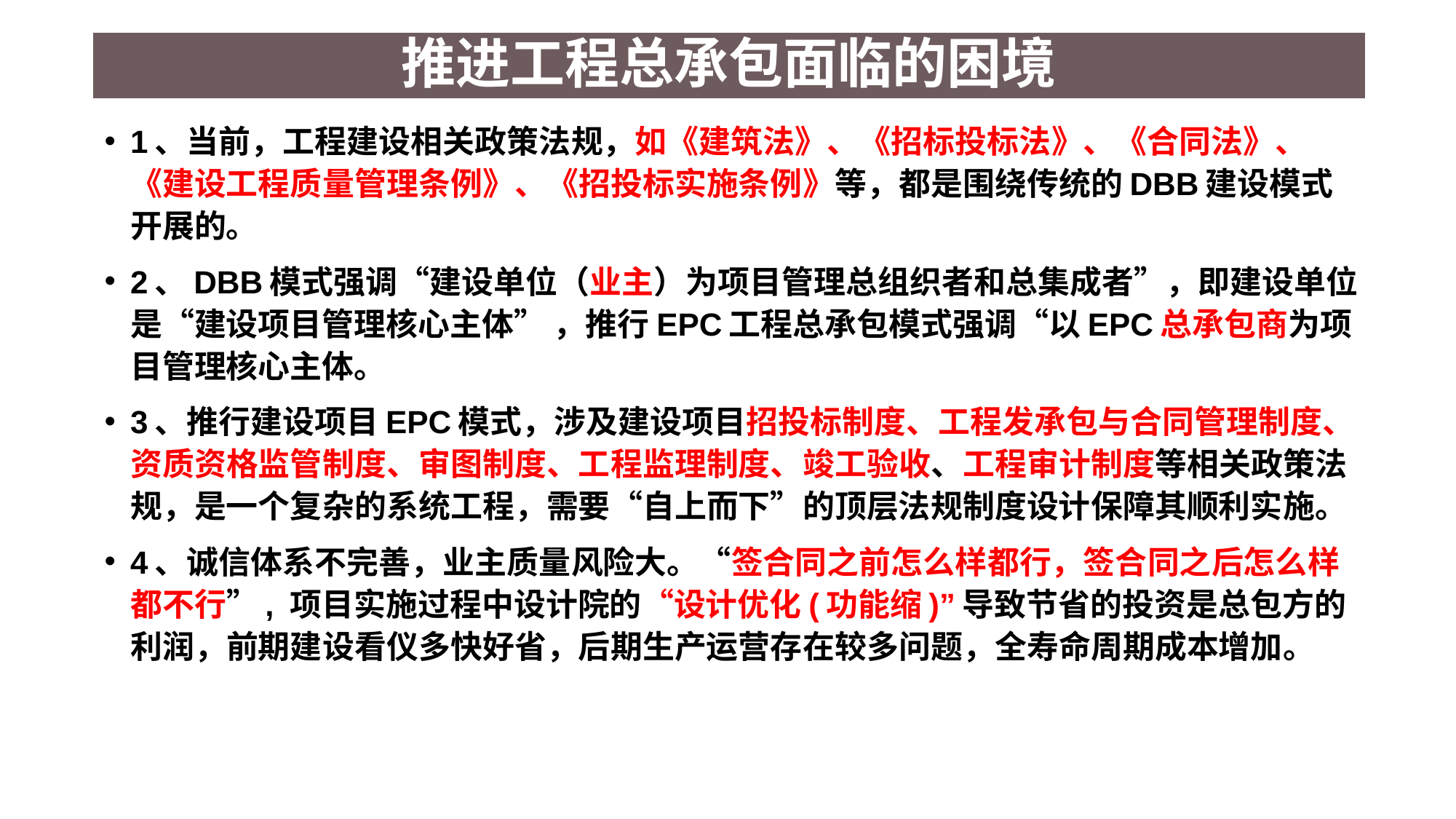

# 推进工程总承包面临的困境
1、当前，工程建设相关政策法规，如《建筑法》、《招标投标法》、《合同法》、《建设工程质量管理条例》、《招投标实施条例》等，都是围绕传统的DBB建设模式开展的。
2、DBB模式强调“建设单位（业主）为项目管理总组织者和总集成者”，即建设单位是“建设项目管理核心主体” ，推行EPC工程总承包模式强调“以EPC总承包商为项目管理核心主体。
3、推行建设项目EPC模式，涉及建设项目招投标制度、工程发承包与合同管理制度、资质资格监管制度、审图制度、工程监理制度、竣工验收、工程审计制度等相关政策法规，是一个复杂的系统工程，需要“自上而下”的顶层法规制度设计保障其顺利实施。
4、诚信体系不完善，业主质量风险大。“签合同之前怎么样都行，签合同之后怎么样都不行”, 项目实施过程中设计院的“设计优化(功能缩)”导致节省的投资是总包方的利润，前期建设看仪多快好省，后期生产运营存在较多问题，全寿命周期成本增加。